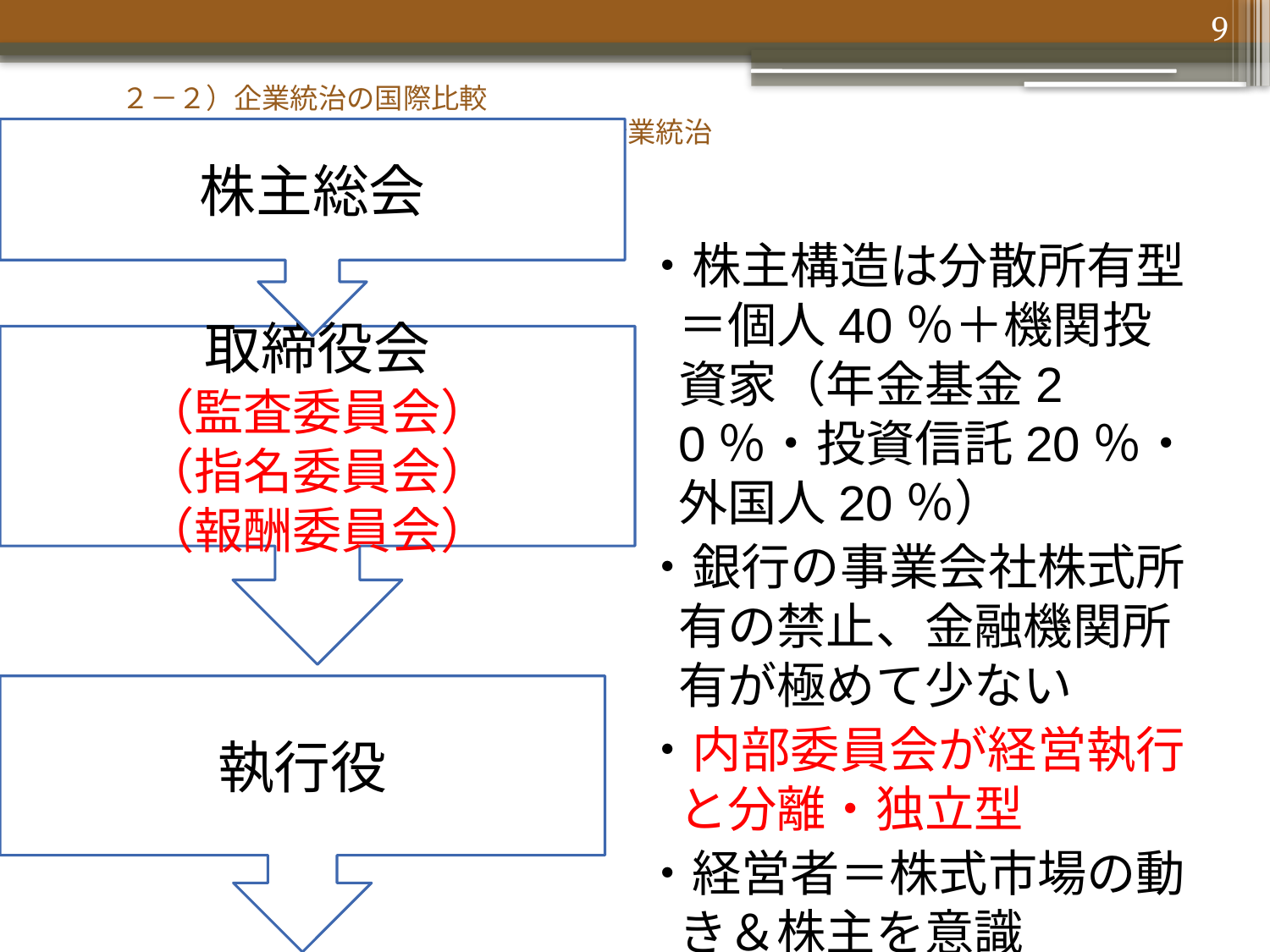

9
# ２－２）企業統治の国際比較 　　　　　　　　　　　　　　米国の企業統治
株主総会
・株主構造は分散所有型＝個人40％＋機関投資家（年金基金20％・投資信託20％・外国人20％）
・銀行の事業会社株式所有の禁止、金融機関所有が極めて少ない
・内部委員会が経営執行と分離・独立型
・経営者＝株式市場の動き＆株主を意識

取締役会
（監査委員会）
（指名委員会）
（報酬委員会）
執行役